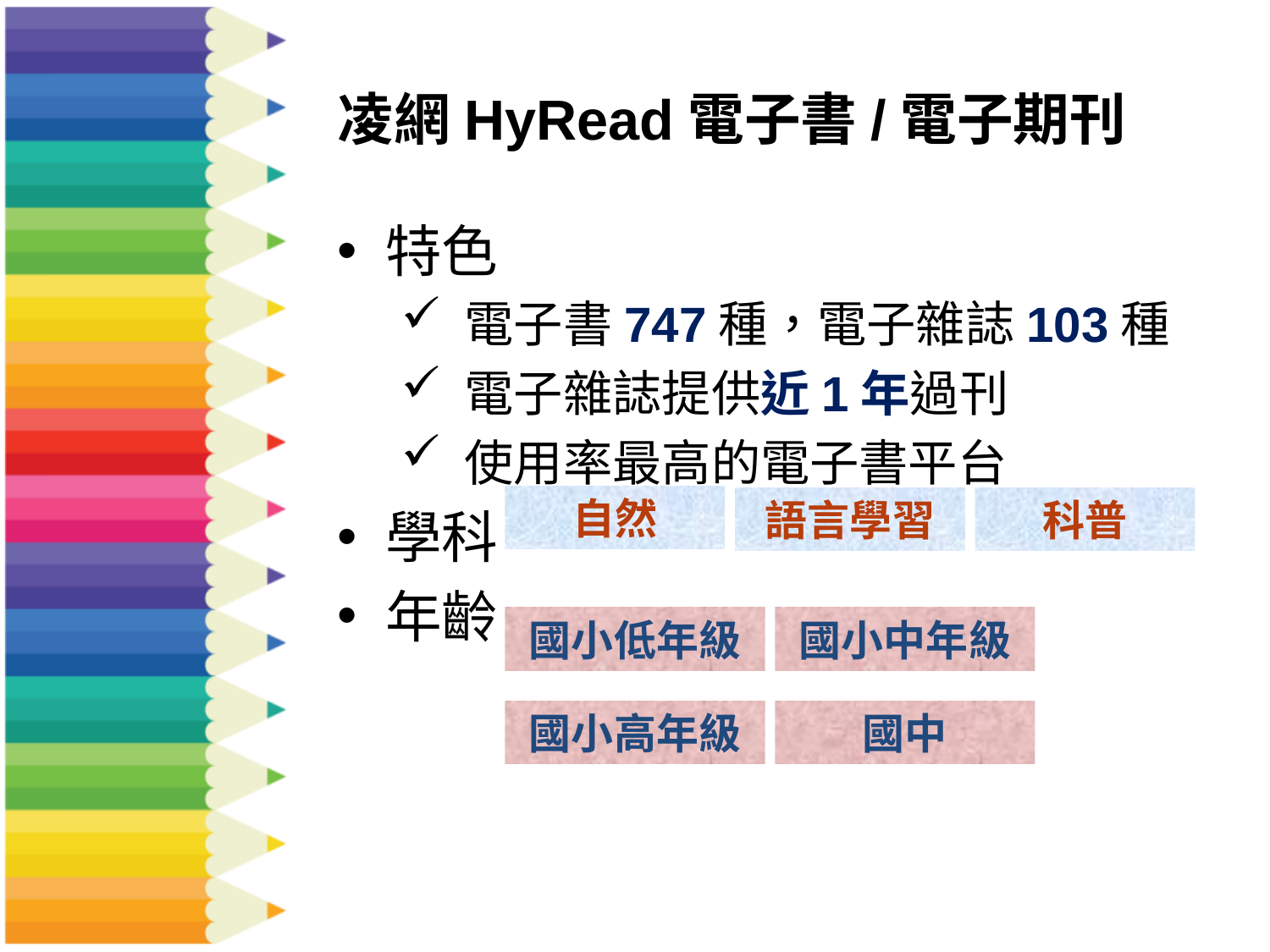

# 凌網HyRead電子書/電子期刊
特色
電子書747種，電子雜誌103種
電子雜誌提供近1年過刊
使用率最高的電子書平台
學科
年齡

自然
語言學習
科普
國小低年級
國小中年級
國小高年級
國中